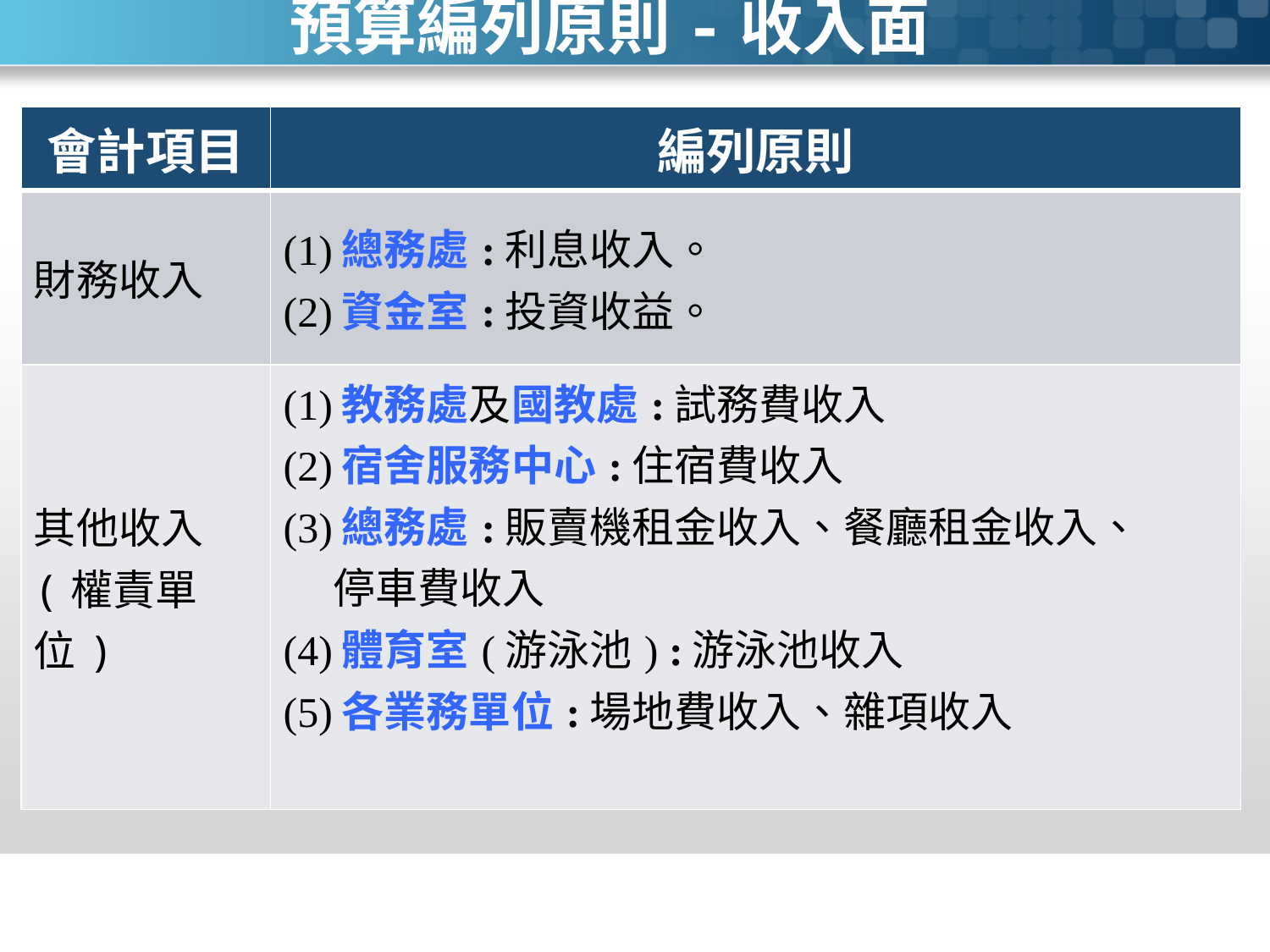

# 預算編列原則-收入面
| 會計項目 | 編列原則 |
| --- | --- |
| 財務收入 | (1)總務處:利息收入。 (2)資金室:投資收益。 |
| 其他收入 (權責單位) | (1)教務處及國教處:試務費收入 (2)宿舍服務中心:住宿費收入 (3)總務處:販賣機租金收入、餐廳租金收入、 停車費收入 (4)體育室(游泳池) :游泳池收入 (5)各業務單位:場地費收入、雜項收入 |